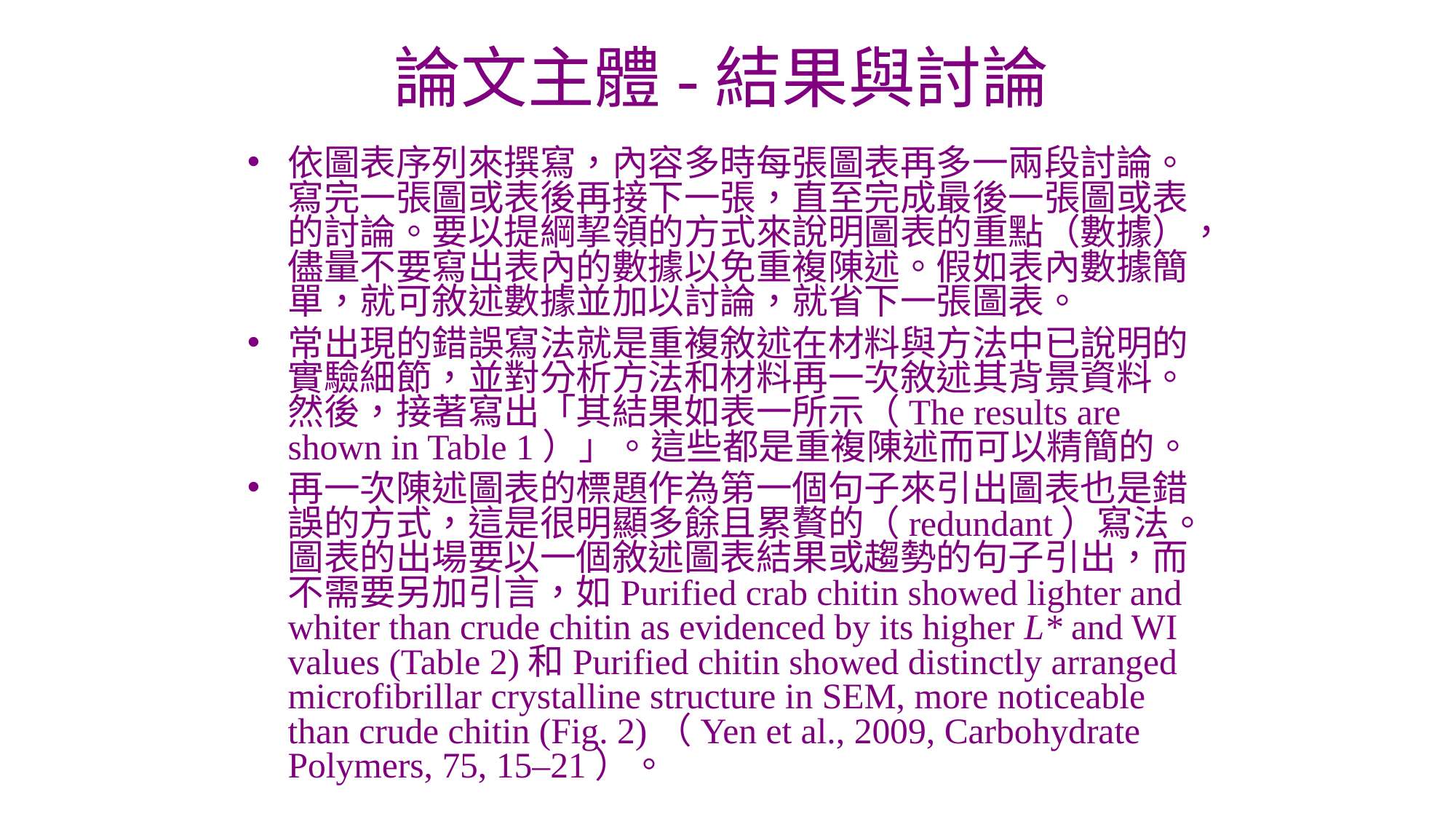

# 論文主體-結果與討論
依圖表序列來撰寫，內容多時每張圖表再多一兩段討論。寫完一張圖或表後再接下一張，直至完成最後一張圖或表的討論。要以提綱挈領的方式來說明圖表的重點（數據），儘量不要寫出表內的數據以免重複陳述。假如表內數據簡單，就可敘述數據並加以討論，就省下一張圖表。
常出現的錯誤寫法就是重複敘述在材料與方法中已說明的實驗細節，並對分析方法和材料再一次敘述其背景資料。然後，接著寫出「其結果如表一所示（The results are shown in Table 1）」。這些都是重複陳述而可以精簡的。
再一次陳述圖表的標題作為第一個句子來引出圖表也是錯誤的方式，這是很明顯多餘且累贅的（redundant）寫法。圖表的出場要以一個敘述圖表結果或趨勢的句子引出，而不需要另加引言，如Purified crab chitin showed lighter and whiter than crude chitin as evidenced by its higher L* and WI values (Table 2)和Purified chitin showed distinctly arranged microfibrillar crystalline structure in SEM, more noticeable than crude chitin (Fig. 2)（Yen et al., 2009, Carbohydrate Polymers, 75, 15–21）。